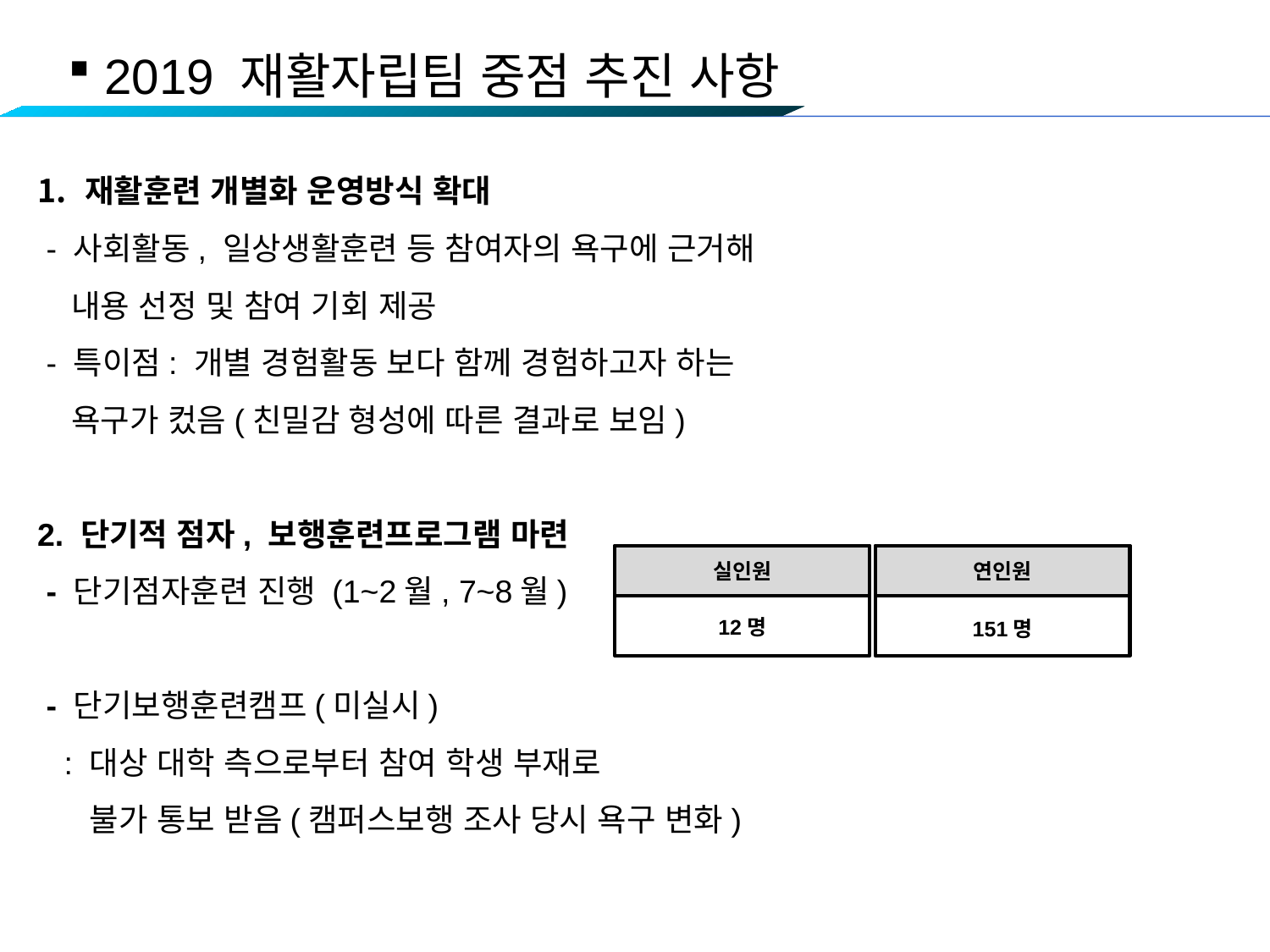

2019 재활자립팀 중점 추진 사항

재활훈련 개별화 운영방식 확대
 - 사회활동, 일상생활훈련 등 참여자의 욕구에 근거해
   내용 선정 및 참여 기회 제공
 - 특이점: 개별 경험활동 보다 함께 경험하고자 하는
   욕구가 컸음(친밀감 형성에 따른 결과로 보임)

2. 단기적 점자, 보행훈련프로그램 마련
 - 단기점자훈련 진행 (1~2월, 7~8월)

 - 단기보행훈련캠프(미실시)
   : 대상 대학 측으로부터 참여 학생 부재로
     불가 통보 받음(캠퍼스보행 조사 당시 욕구 변화)

12명

실인원

151명
연인원